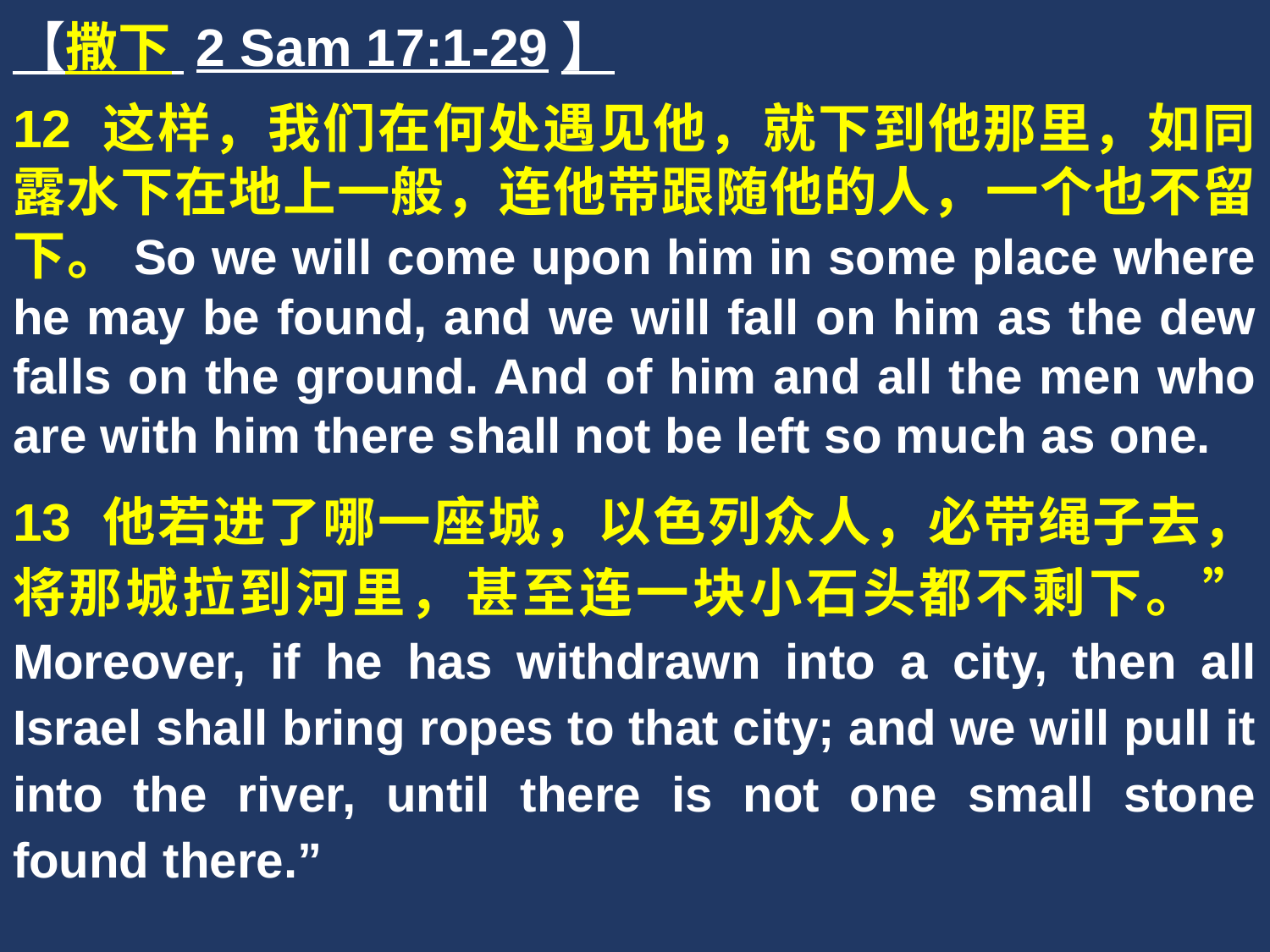

【撒下 2 Sam 17:1-29】
12 这样，我们在何处遇见他，就下到他那里，如同露水下在地上一般，连他带跟随他的人，一个也不留下。So we will come upon him in some place where he may be found, and we will fall on him as the dew falls on the ground. And of him and all the men who are with him there shall not be left so much as one.
13 他若进了哪一座城，以色列众人，必带绳子去，将那城拉到河里，甚至连一块小石头都不剩下。” Moreover, if he has withdrawn into a city, then all Israel shall bring ropes to that city; and we will pull it into the river, until there is not one small stone found there.”